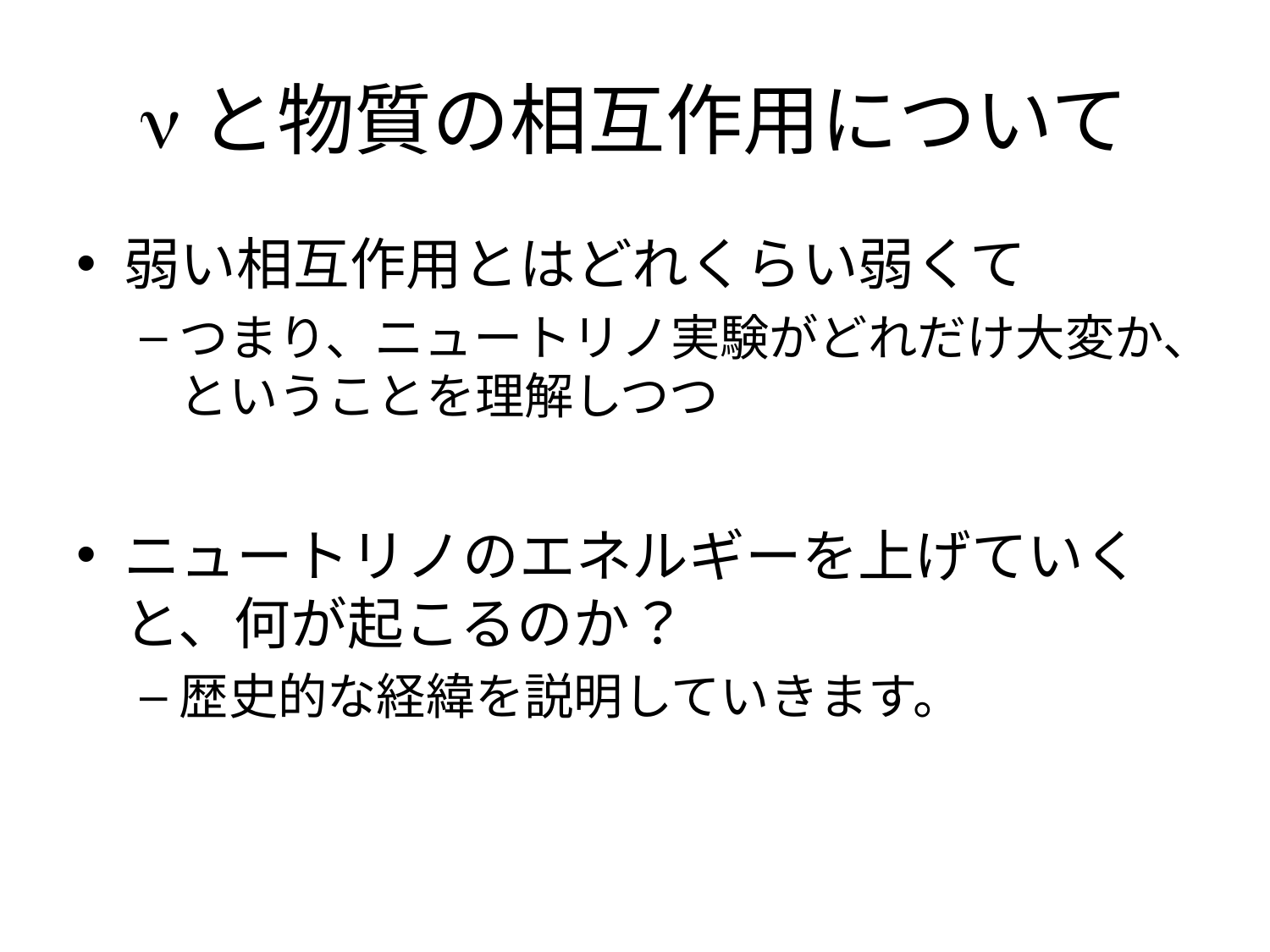

# νと物質の相互作用について
弱い相互作用とはどれくらい弱くて
つまり、ニュートリノ実験がどれだけ大変か、ということを理解しつつ

ニュートリノのエネルギーを上げていくと、何が起こるのか？
歴史的な経緯を説明していきます。